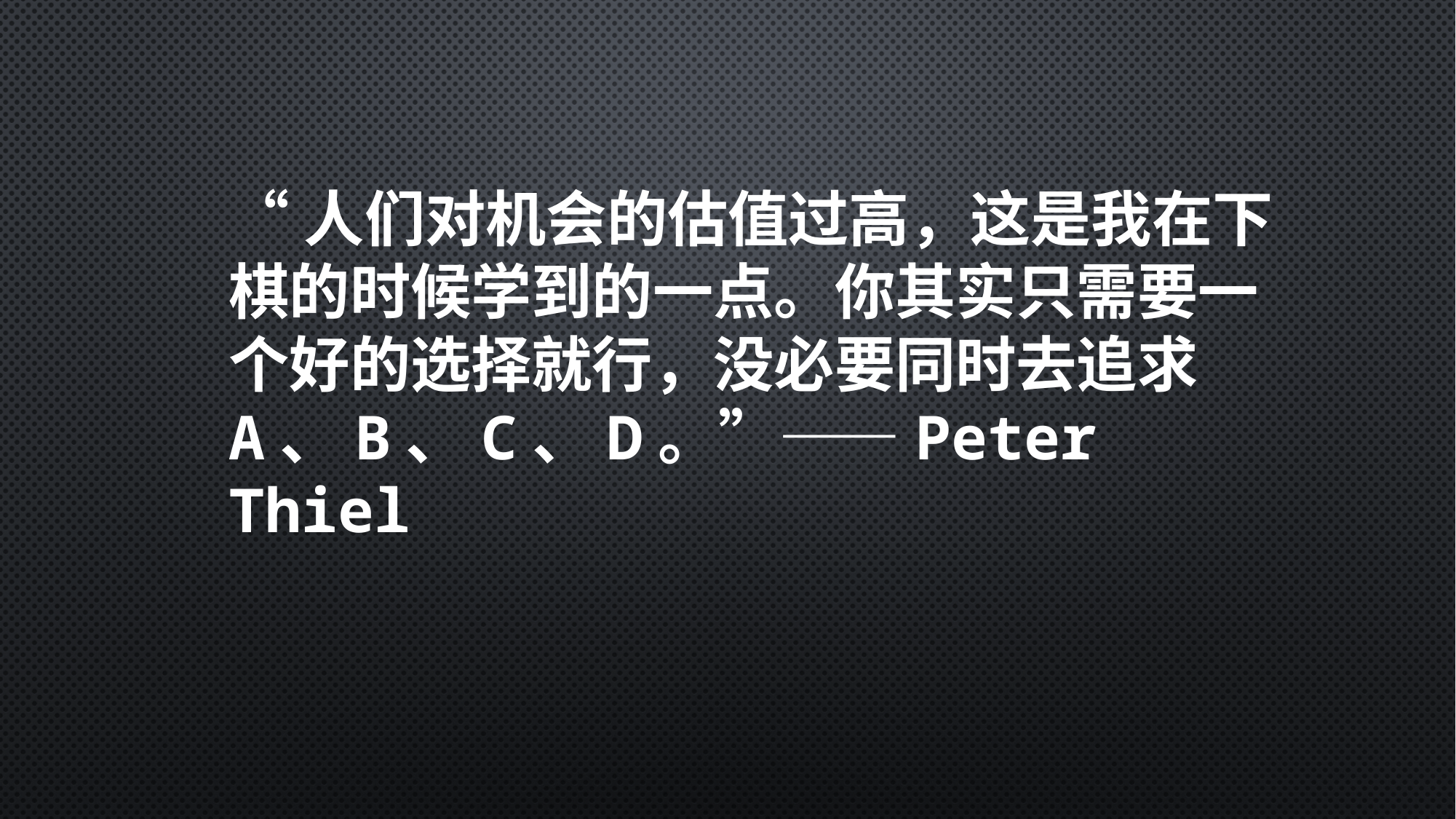

“人们对机会的估值过高，这是我在下棋的时候学到的一点。你其实只需要一个好的选择就行，没必要同时去追求 A、B、C、D。”——Peter Thiel